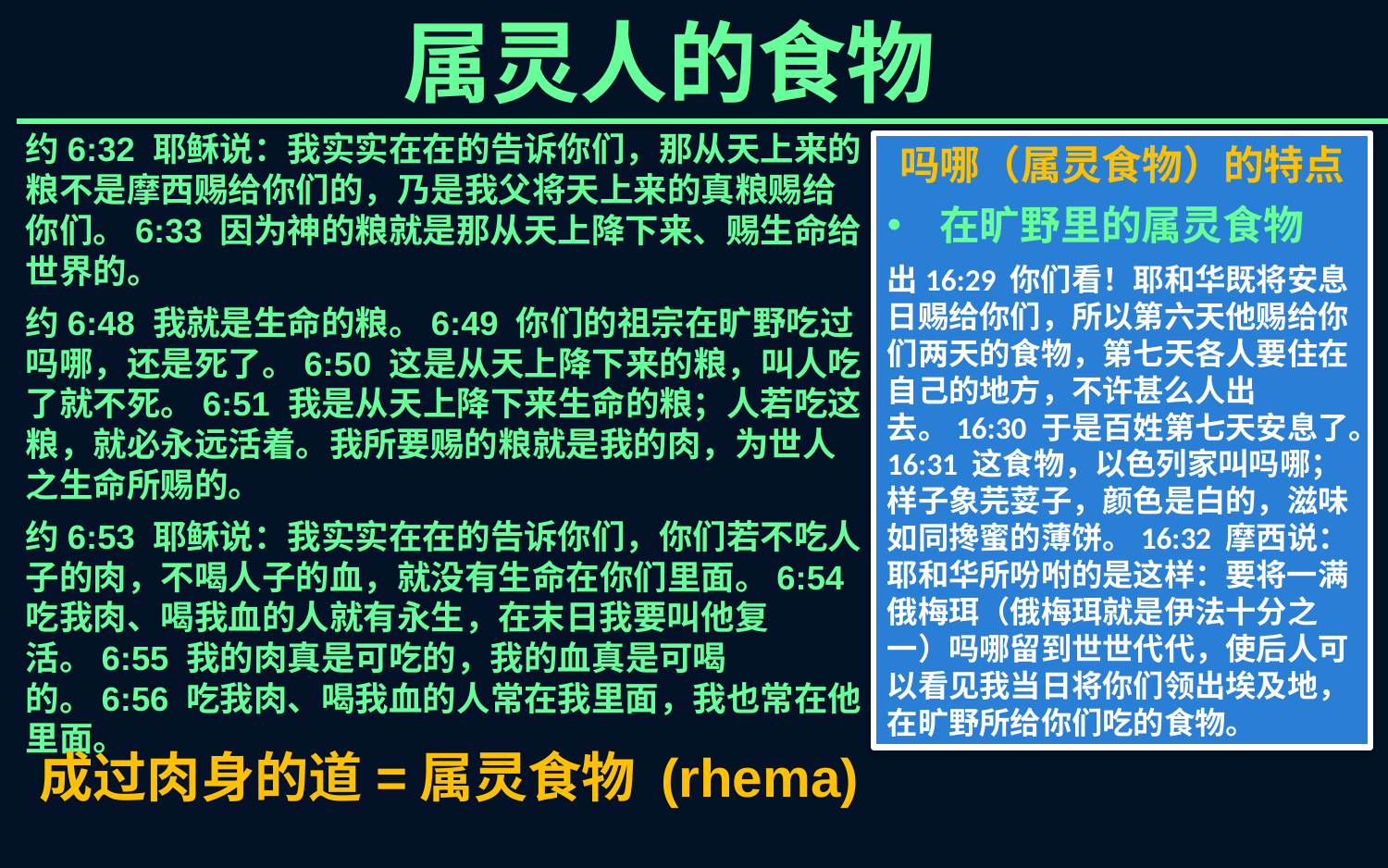

属灵人的食物
约6:32 耶稣说：我实实在在的告诉你们，那从天上来的粮不是摩西赐给你们的，乃是我父将天上来的真粮赐给你们。6:33 因为神的粮就是那从天上降下来、赐生命给世界的。
约6:48 我就是生命的粮。6:49 你们的祖宗在旷野吃过吗哪，还是死了。6:50 这是从天上降下来的粮，叫人吃了就不死。6:51 我是从天上降下来生命的粮；人若吃这粮，就必永远活着。我所要赐的粮就是我的肉，为世人之生命所赐的。
约6:53 耶稣说：我实实在在的告诉你们，你们若不吃人子的肉，不喝人子的血，就没有生命在你们里面。6:54 吃我肉、喝我血的人就有永生，在末日我要叫他复活。6:55 我的肉真是可吃的，我的血真是可喝的。6:56 吃我肉、喝我血的人常在我里面，我也常在他里面。
吗哪（属灵食物）的特点
在旷野里的属灵食物
出16:29 你们看！耶和华既将安息日赐给你们，所以第六天他赐给你们两天的食物，第七天各人要住在自己的地方，不许甚么人出去。16:30 于是百姓第七天安息了。16:31 这食物，以色列家叫吗哪；样子象芫荽子，颜色是白的，滋味如同搀蜜的薄饼。16:32 摩西说：耶和华所吩咐的是这样：要将一满俄梅珥（俄梅珥就是伊法十分之一）吗哪留到世世代代，使后人可以看见我当日将你们领出埃及地，在旷野所给你们吃的食物。
成过肉身的道=属灵食物 (rhema)